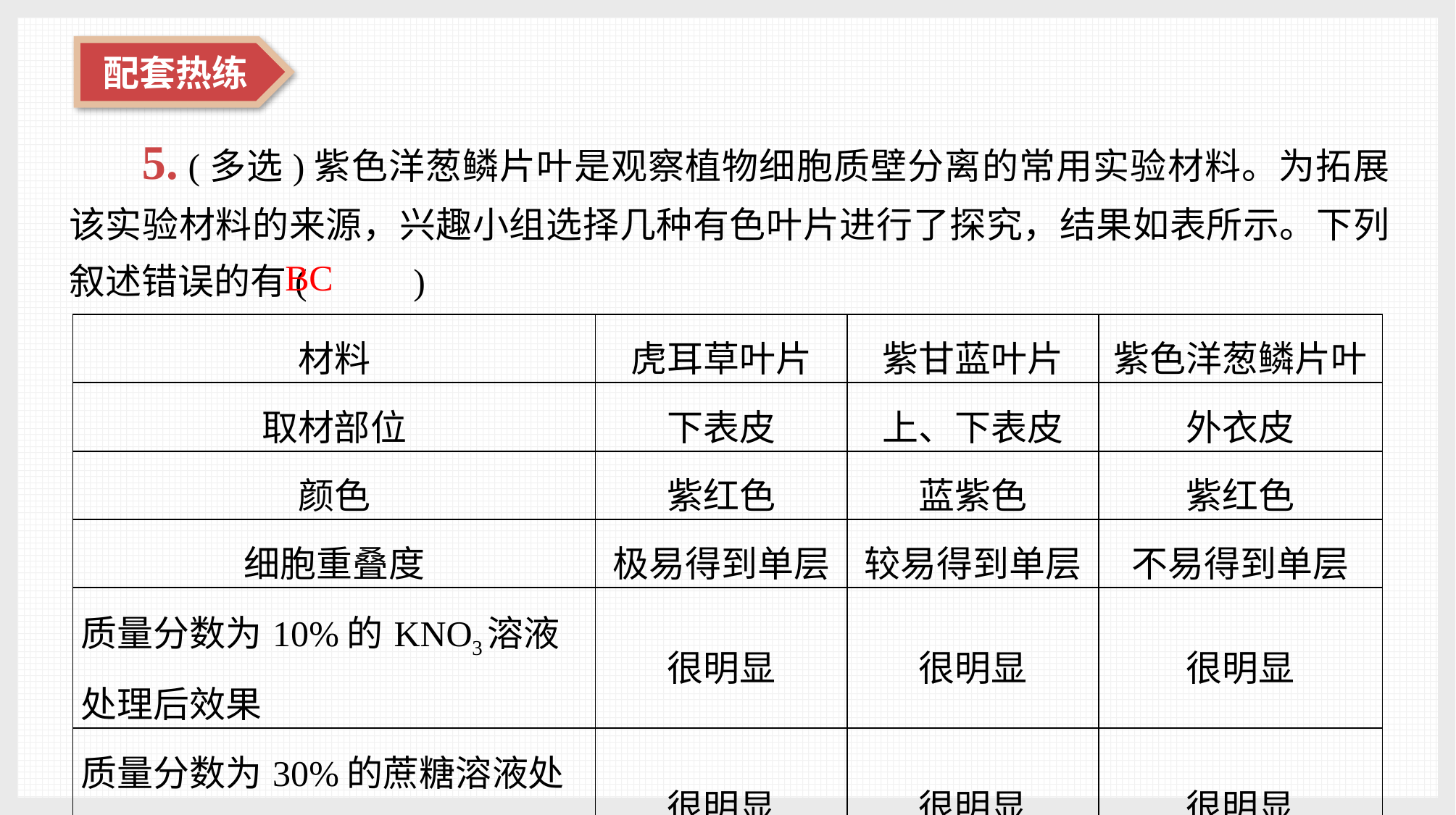

5. (多选)紫色洋葱鳞片叶是观察植物细胞质壁分离的常用实验材料。为拓展该实验材料的来源，兴趣小组选择几种有色叶片进行了探究，结果如表所示。下列叙述错误的有(　  　)
BC
| 材料 | 虎耳草叶片 | 紫甘蓝叶片 | 紫色洋葱鳞片叶 |
| --- | --- | --- | --- |
| 取材部位 | 下表皮 | 上、下表皮 | 外衣皮 |
| 颜色 | 紫红色 | 蓝紫色 | 紫红色 |
| 细胞重叠度 | 极易得到单层 | 较易得到单层 | 不易得到单层 |
| 质量分数为10%的KNO3溶液处理后效果 | 很明显 | 很明显 | 很明显 |
| 质量分数为30%的蔗糖溶液处理后效果 | 很明显 | 很明显 | 很明显 |